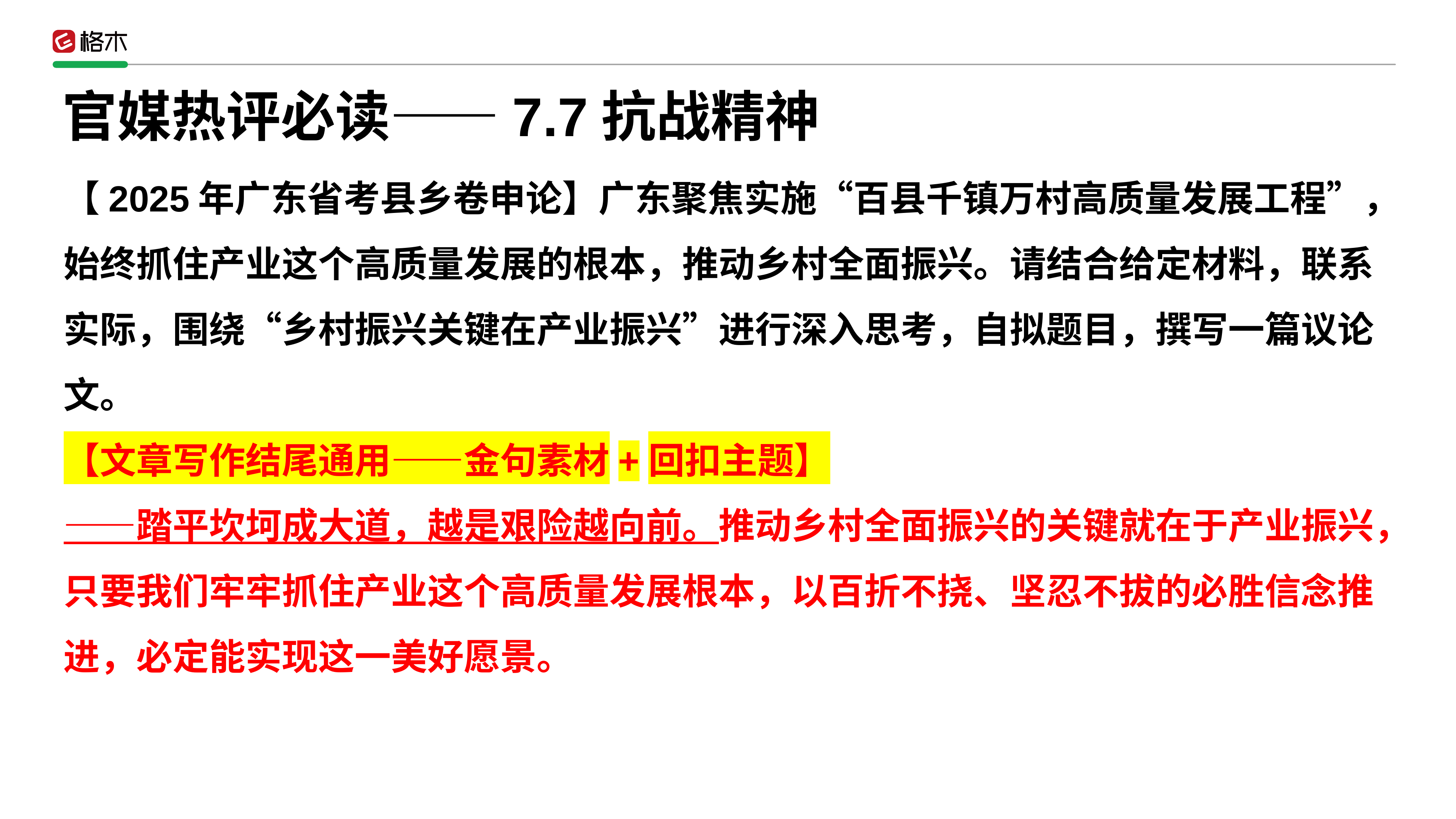

官媒热评必读——7.7抗战精神
【2025年广东省考县乡卷申论】广东聚焦实施“百县千镇万村高质量发展工程”，始终抓住产业这个高质量发展的根本，推动乡村全面振兴。请结合给定材料，联系实际，围绕“乡村振兴关键在产业振兴”进行深入思考，自拟题目，撰写一篇议论文。
【文章写作结尾通用——金句素材+回扣主题】
——踏平坎坷成大道，越是艰险越向前。推动乡村全面振兴的关键就在于产业振兴，只要我们牢牢抓住产业这个高质量发展根本，以百折不挠、坚忍不拔的必胜信念推进，必定能实现这一美好愿景。